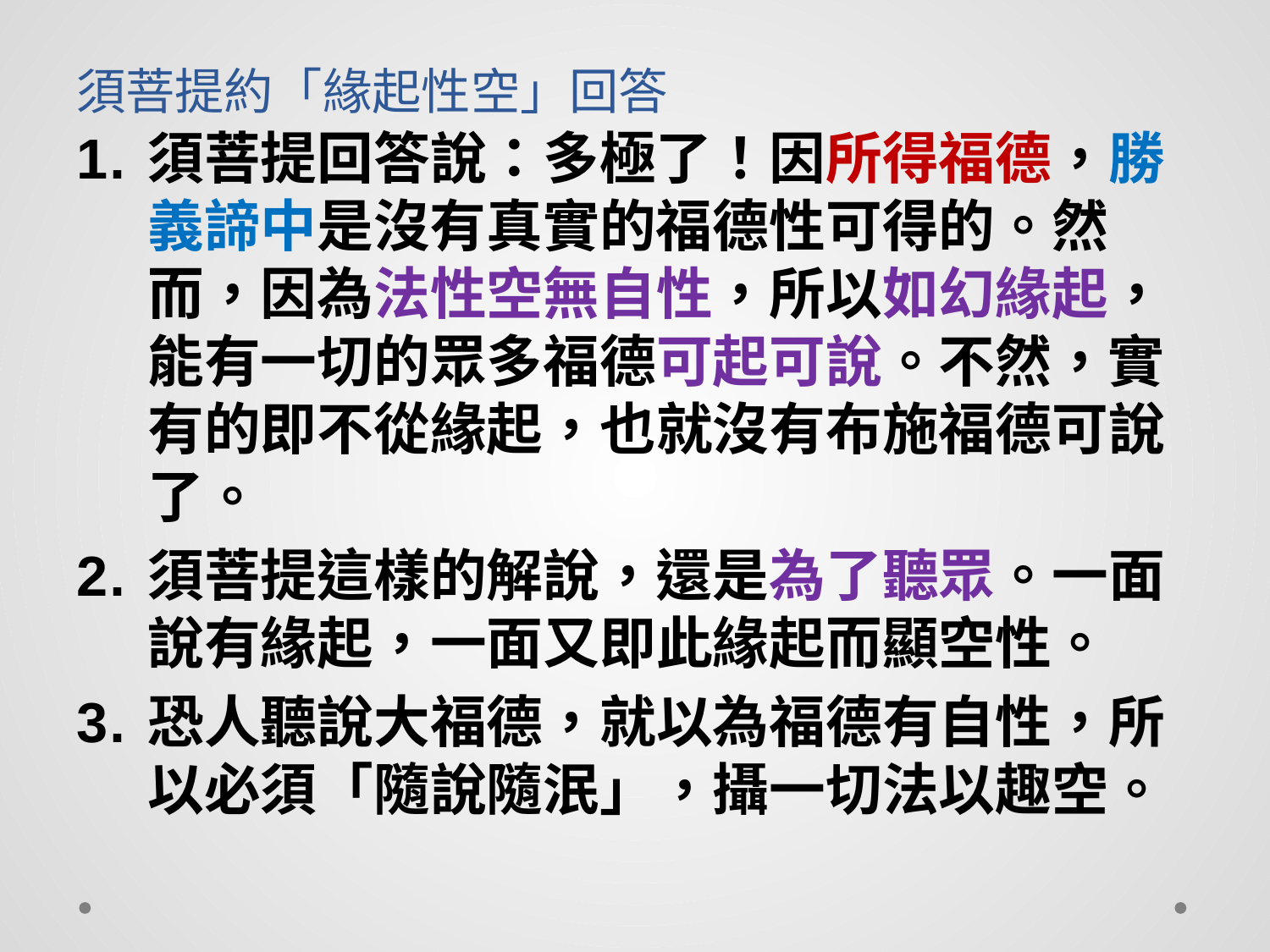

# 須菩提約「緣起性空」回答
須菩提回答說：多極了！因所得福德，勝義諦中是沒有真實的福德性可得的。然而，因為法性空無自性，所以如幻緣起，能有一切的眾多福德可起可說。不然，實有的即不從緣起，也就沒有布施福德可說了。
須菩提這樣的解說，還是為了聽眾。一面說有緣起，一面又即此緣起而顯空性。
恐人聽說大福德，就以為福德有自性，所以必須「隨說隨泯」，攝一切法以趣空。